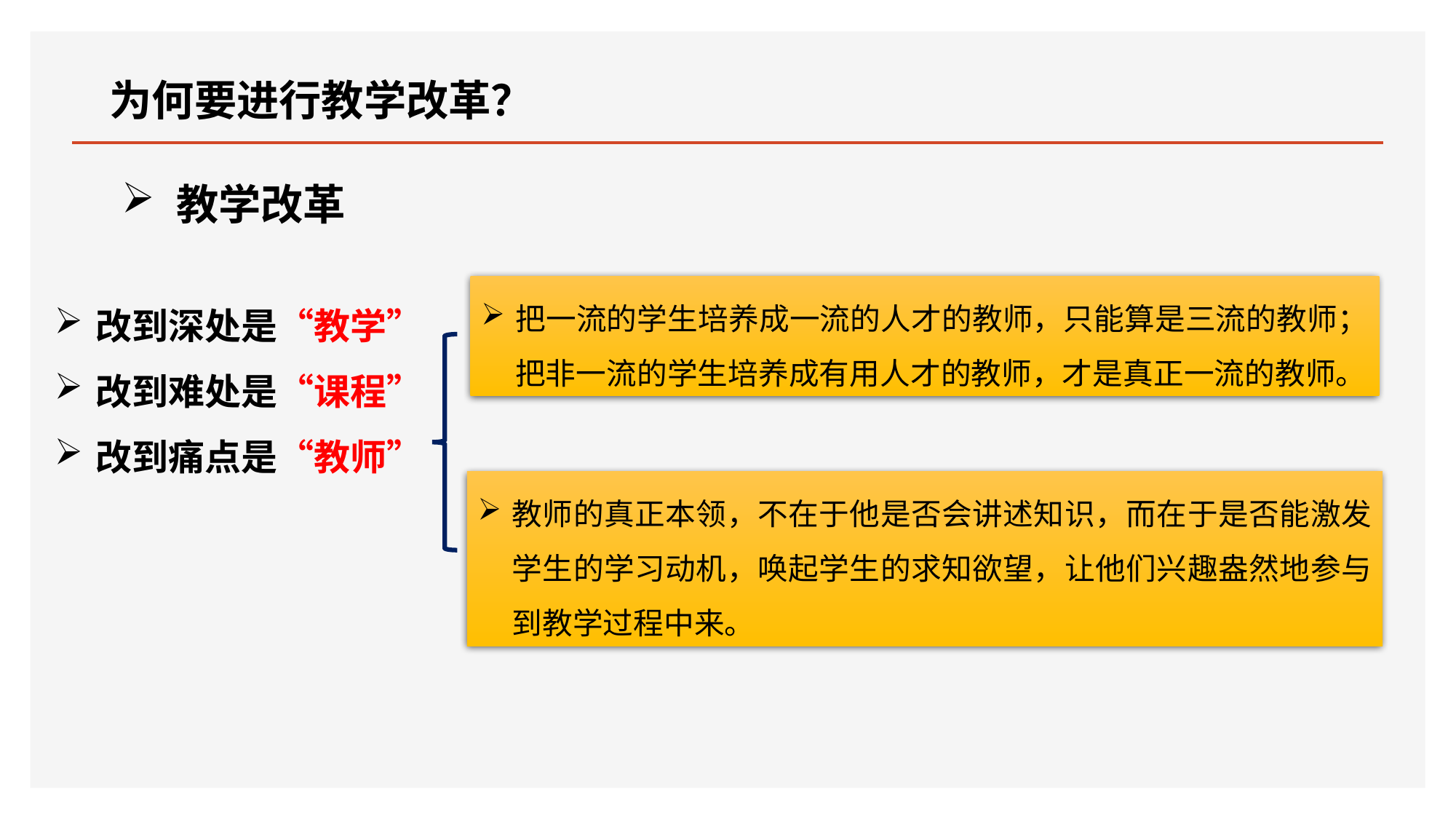

为何要进行教学改革？
教学改革
改到深处是“教学”
改到难处是“课程”
改到痛点是“教师”
把一流的学生培养成一流的人才的教师，只能算是三流的教师；把非一流的学生培养成有用人才的教师，才是真正一流的教师。

教师的真正本领，不在于他是否会讲述知识，而在于是否能激发学生的学习动机，唤起学生的求知欲望，让他们兴趣盎然地参与到教学过程中来。